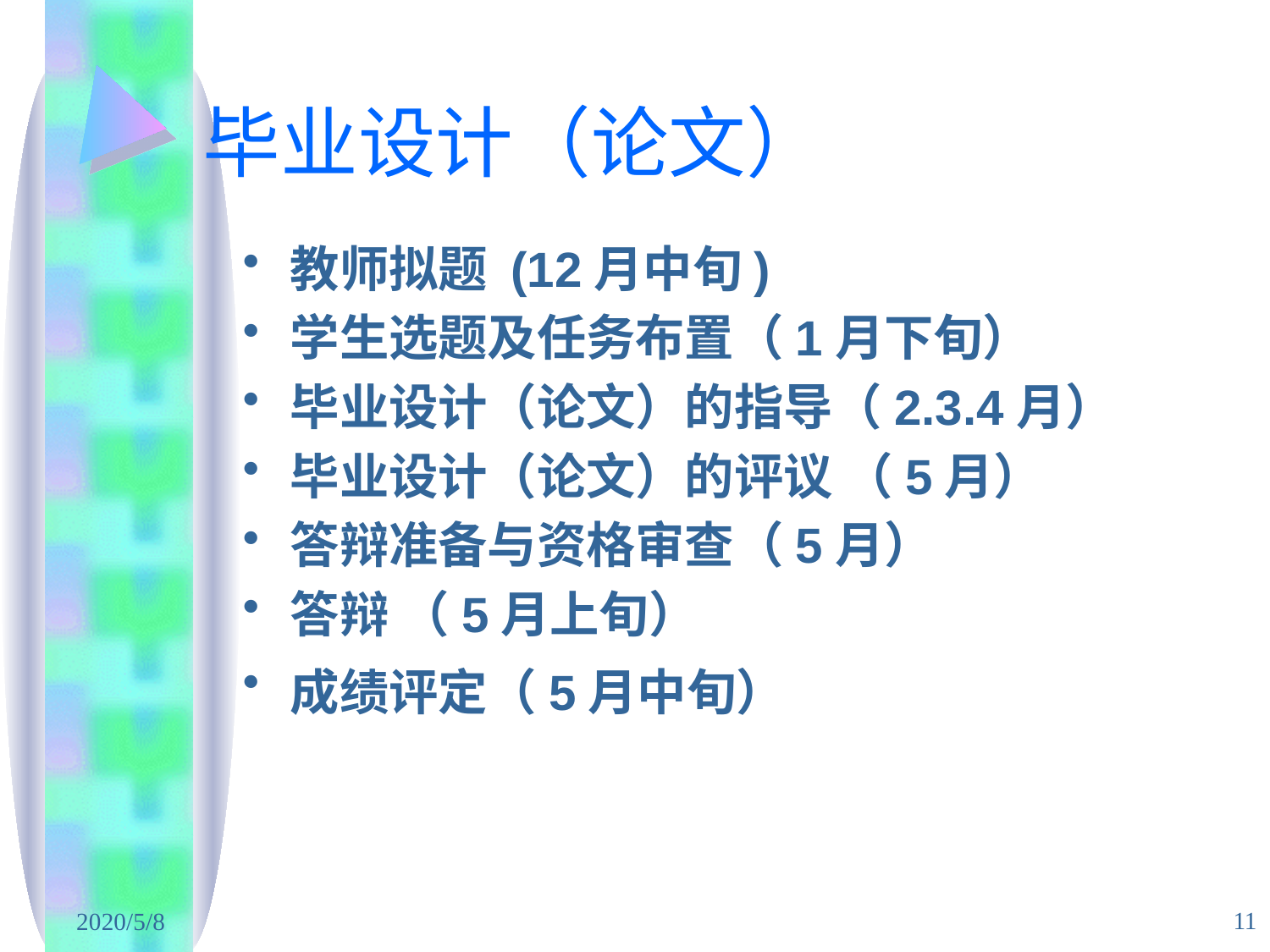

# 毕业设计（论文）
教师拟题 (12月中旬)
学生选题及任务布置（1月下旬）
毕业设计（论文）的指导（2.3.4月）
毕业设计（论文）的评议 （5月）
答辩准备与资格审查（5月）
答辩 （5月上旬）
成绩评定（5月中旬）

11
2020/5/8